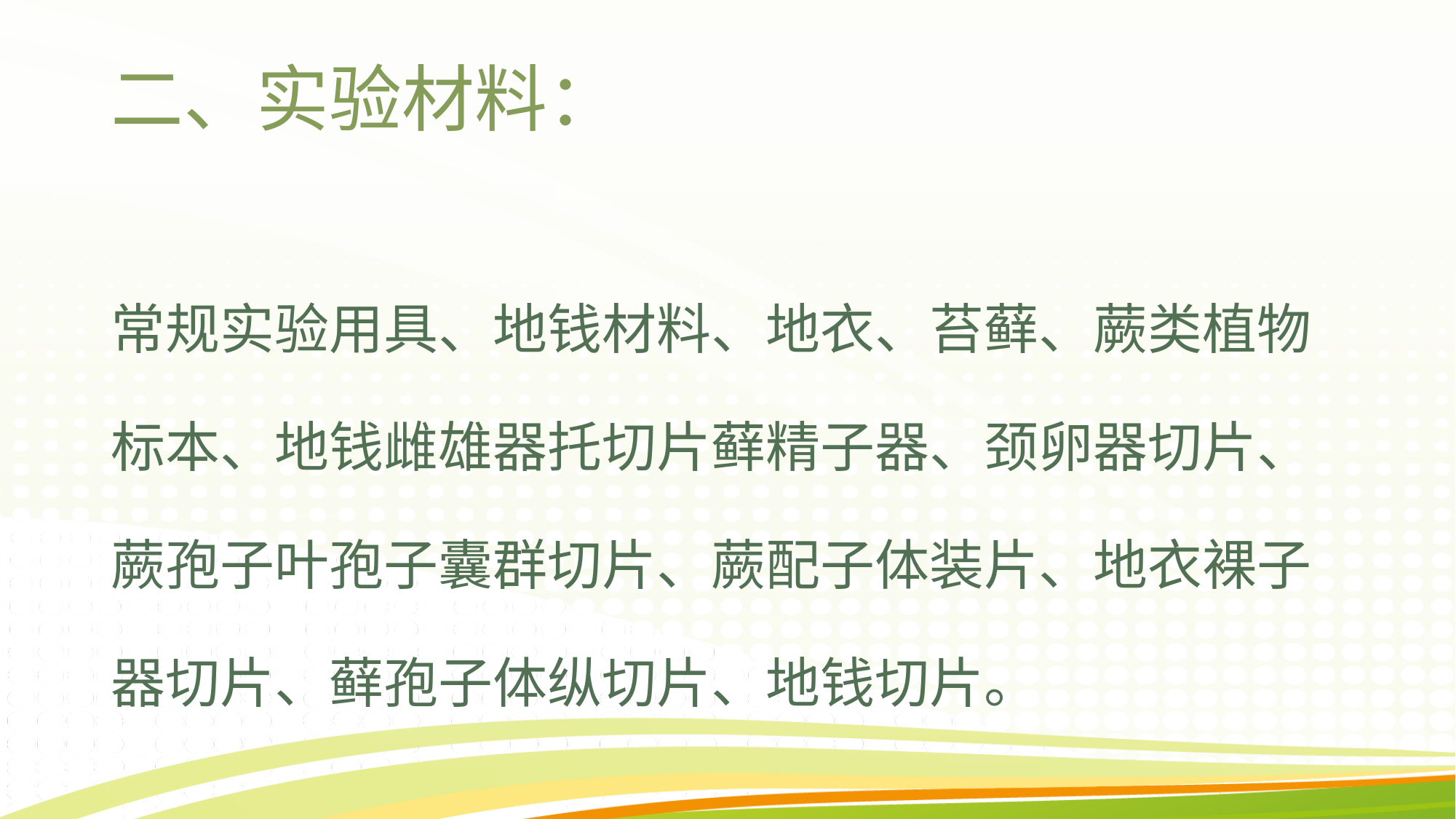

# 二、实验材料：

常规实验用具、地钱材料、地衣、苔藓、蕨类植物标本、地钱雌雄器托切片藓精子器、颈卵器切片、蕨孢子叶孢子囊群切片、蕨配子体装片、地衣裸子器切片、藓孢子体纵切片、地钱切片。